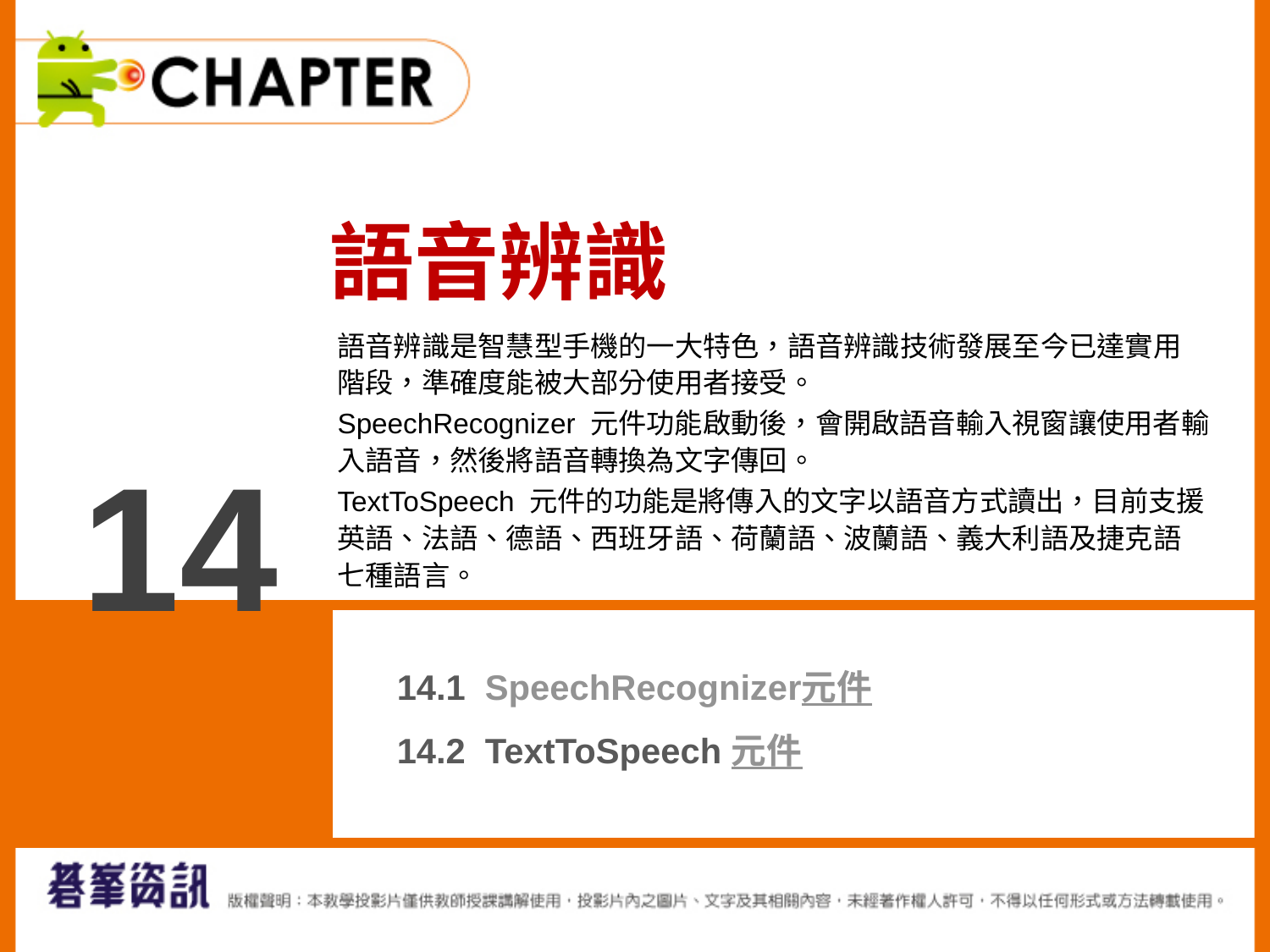

語音辨識
語音辨識是智慧型手機的一大特色，語音辨識技術發展至今已達實用階段，準確度能被大部分使用者接受。
SpeechRecognizer 元件功能啟動後，會開啟語音輸入視窗讓使用者輸入語音，然後將語音轉換為文字傳回。
TextToSpeech 元件的功能是將傳入的文字以語音方式讀出，目前支援英語、法語、德語、西班牙語、荷蘭語、波蘭語、義大利語及捷克語七種語言。
14
14.1  SpeechRecognizer元件
14.2  TextToSpeech 元件